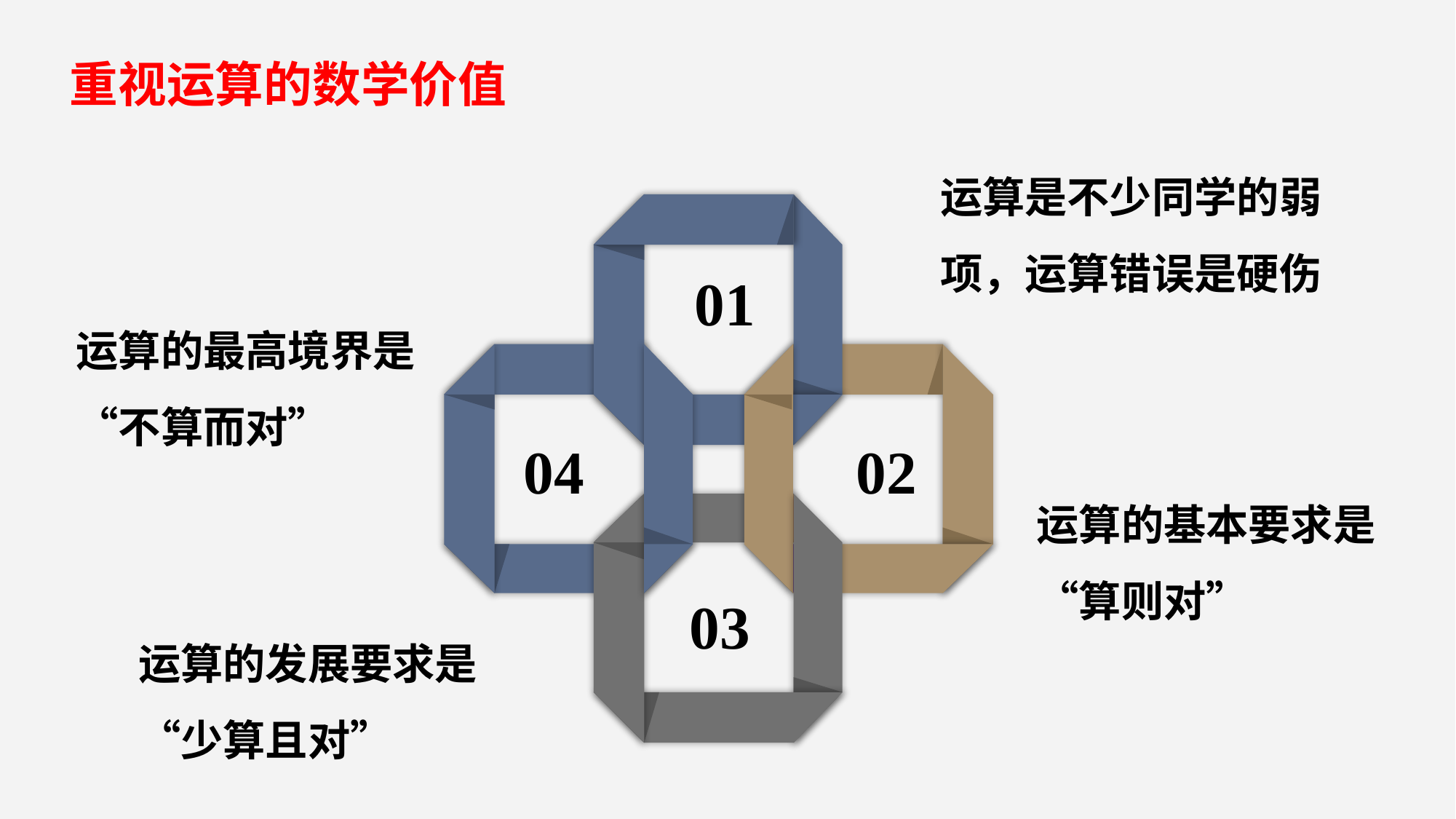

重视运算的数学价值
运算是不少同学的弱项，运算错误是硬伤

01
04
02
03
运算的最高境界是“不算而对”
运算的基本要求是“算则对”
运算的发展要求是“少算且对”